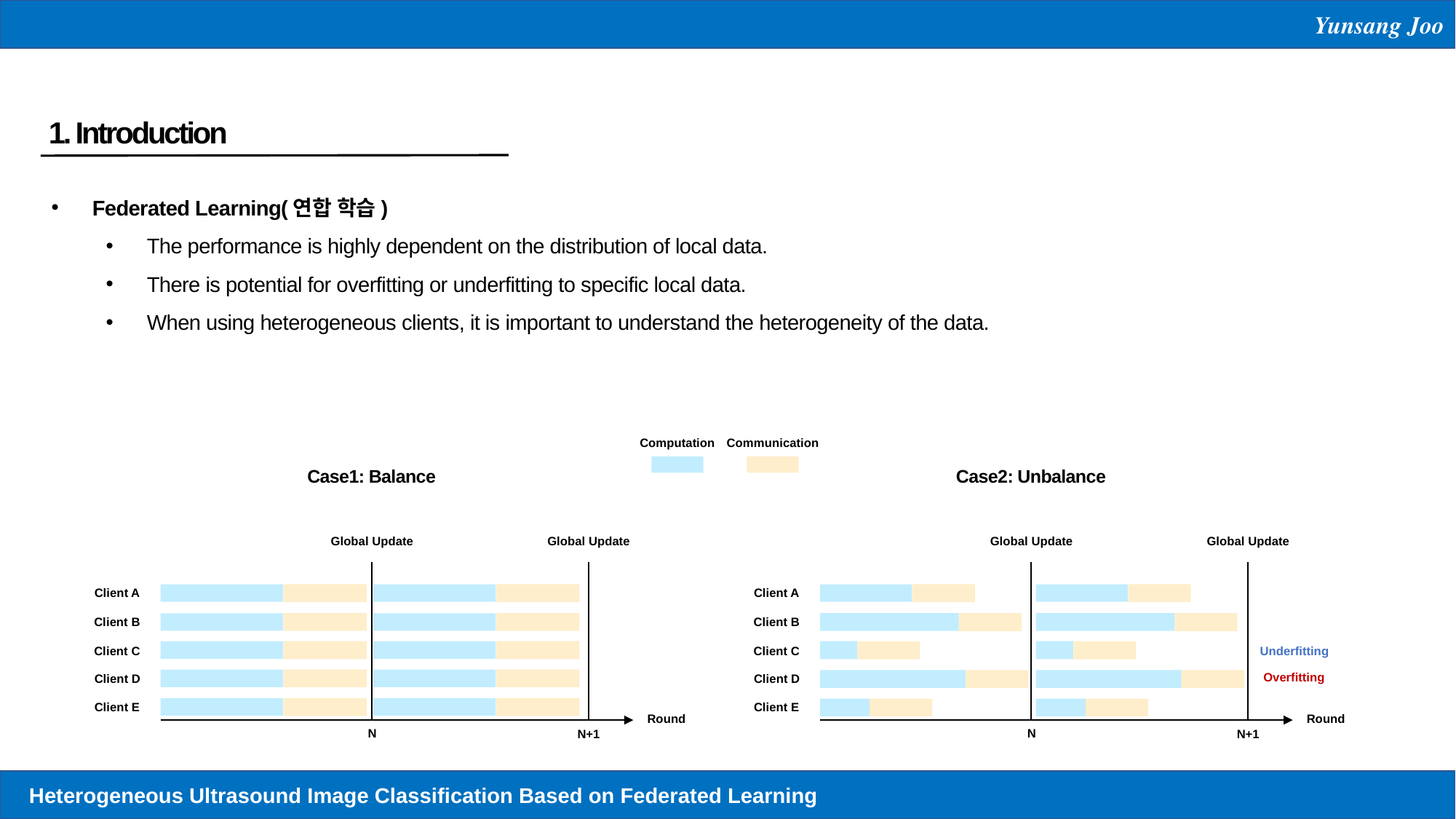

Yunsang Joo
1. Introduction
Federated Learning(연합 학습)
The performance is highly dependent on the distribution of local data.
There is potential for overfitting or underfitting to specific local data.
When using heterogeneous clients, it is important to understand the heterogeneity of the data.
Computation
Communication

Case1: Balance
Case2: Unbalance
Global Update
Global Update
Client A

Client B

Client C

Client D

Client E

N
N+1
Global Update
Global Update
Client A

Client B

Client C
Underfitting

Overfitting
Client D

Client E

Round
N
N+1
Round

Heterogeneous Ultrasound Image Classification Based on Federated Learning